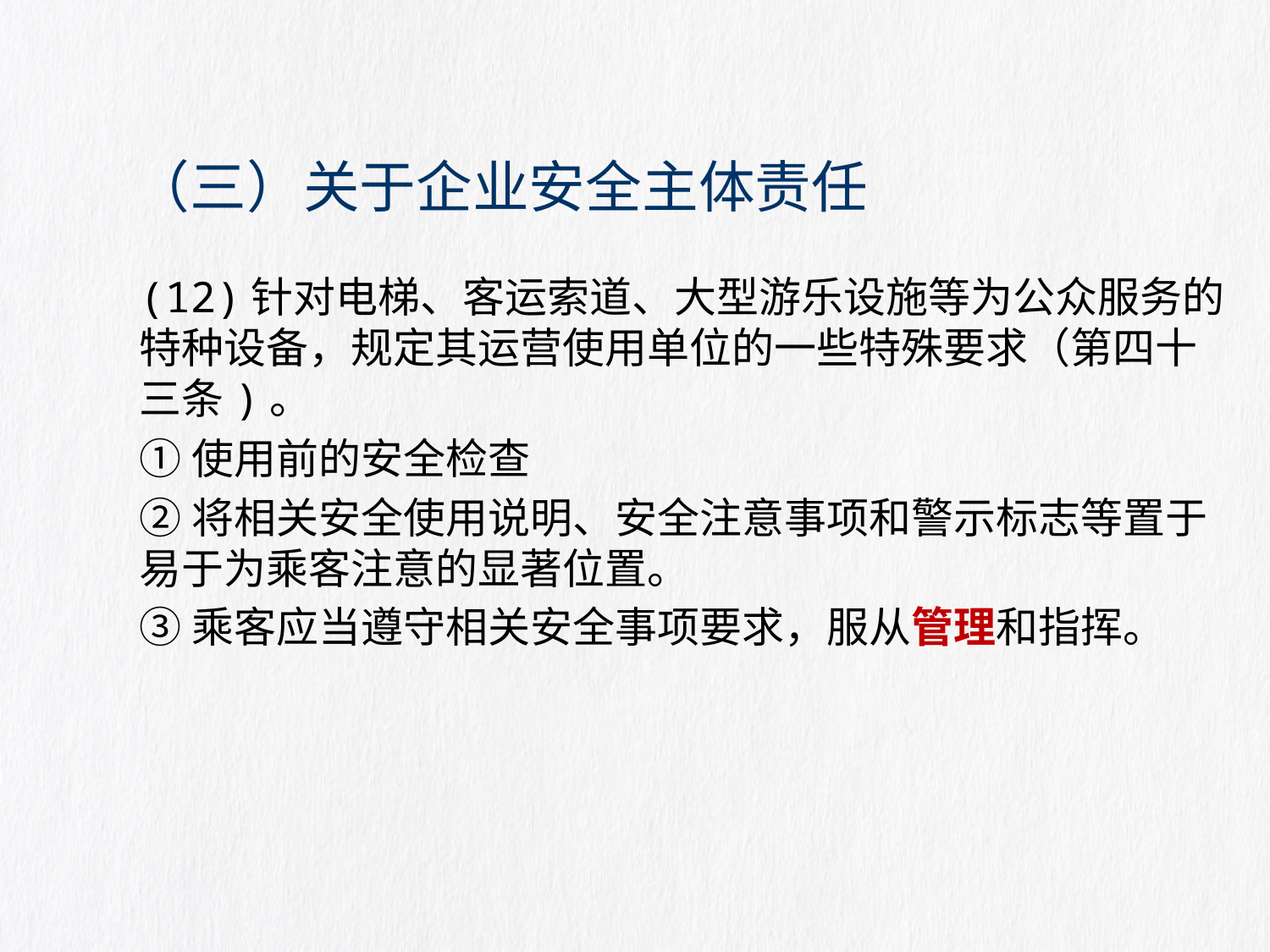

# （三）关于企业安全主体责任
(12)针对电梯、客运索道、大型游乐设施等为公众服务的特种设备，规定其运营使用单位的一些特殊要求（第四十三条)。
①使用前的安全检查
②将相关安全使用说明、安全注意事项和警示标志等置于易于为乘客注意的显著位置。
③乘客应当遵守相关安全事项要求，服从管理和指挥。
40